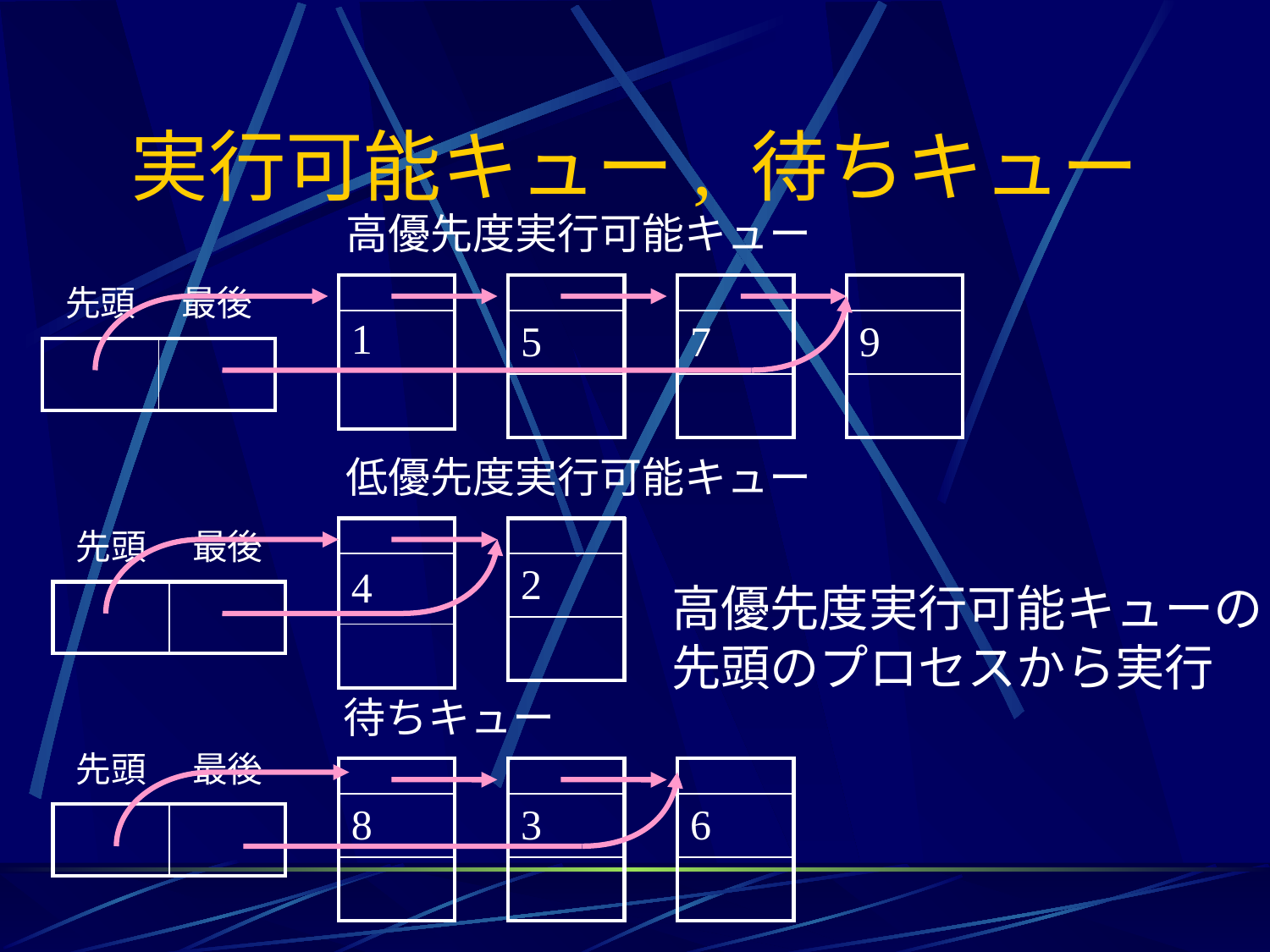

# 実行可能キュー, 待ちキュー
高優先度実行可能キュー
先頭
最後
|  |
| --- |
| 1 |
|  |
|  |
| --- |
| 5 |
|  |
|  |
| --- |
| 7 |
|  |
|  |
| --- |
| 9 |
|  |

|  |  |
| --- | --- |
低優先度実行可能キュー
先頭
最後
|  |
| --- |
| 4 |
|  |
|  |
| --- |
| 2 |
|  |

高優先度実行可能キューの
先頭のプロセスから実行
|  |  |
| --- | --- |
待ちキュー
先頭
最後
|  |
| --- |
| 8 |
|  |
|  |
| --- |
| 3 |
|  |
|  |
| --- |
| 6 |
|  |

|  |  |
| --- | --- |